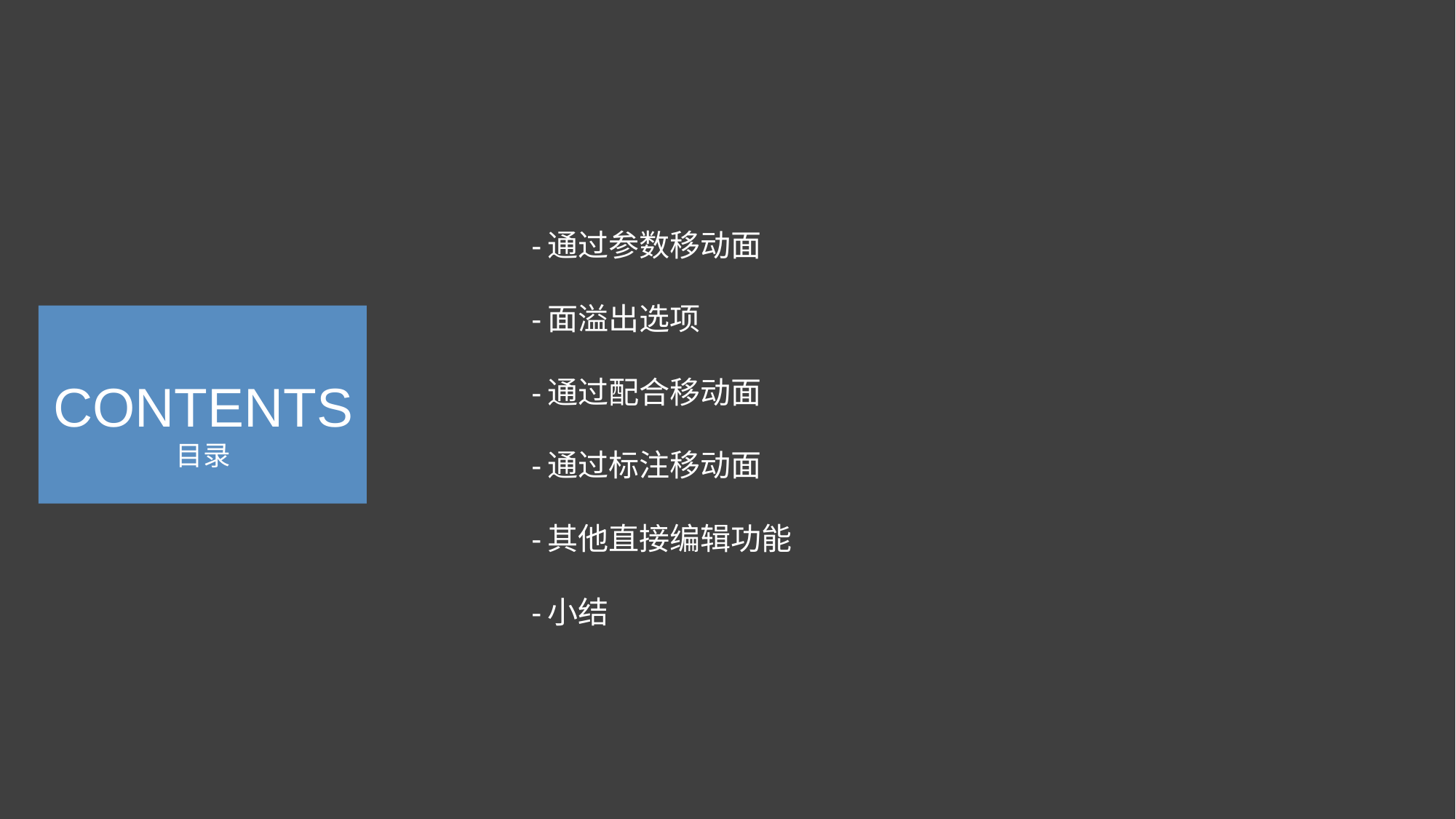

# -通过参数移动面 -面溢出选项 -通过配合移动面 -通过标注移动面 -其他直接编辑功能 -小结